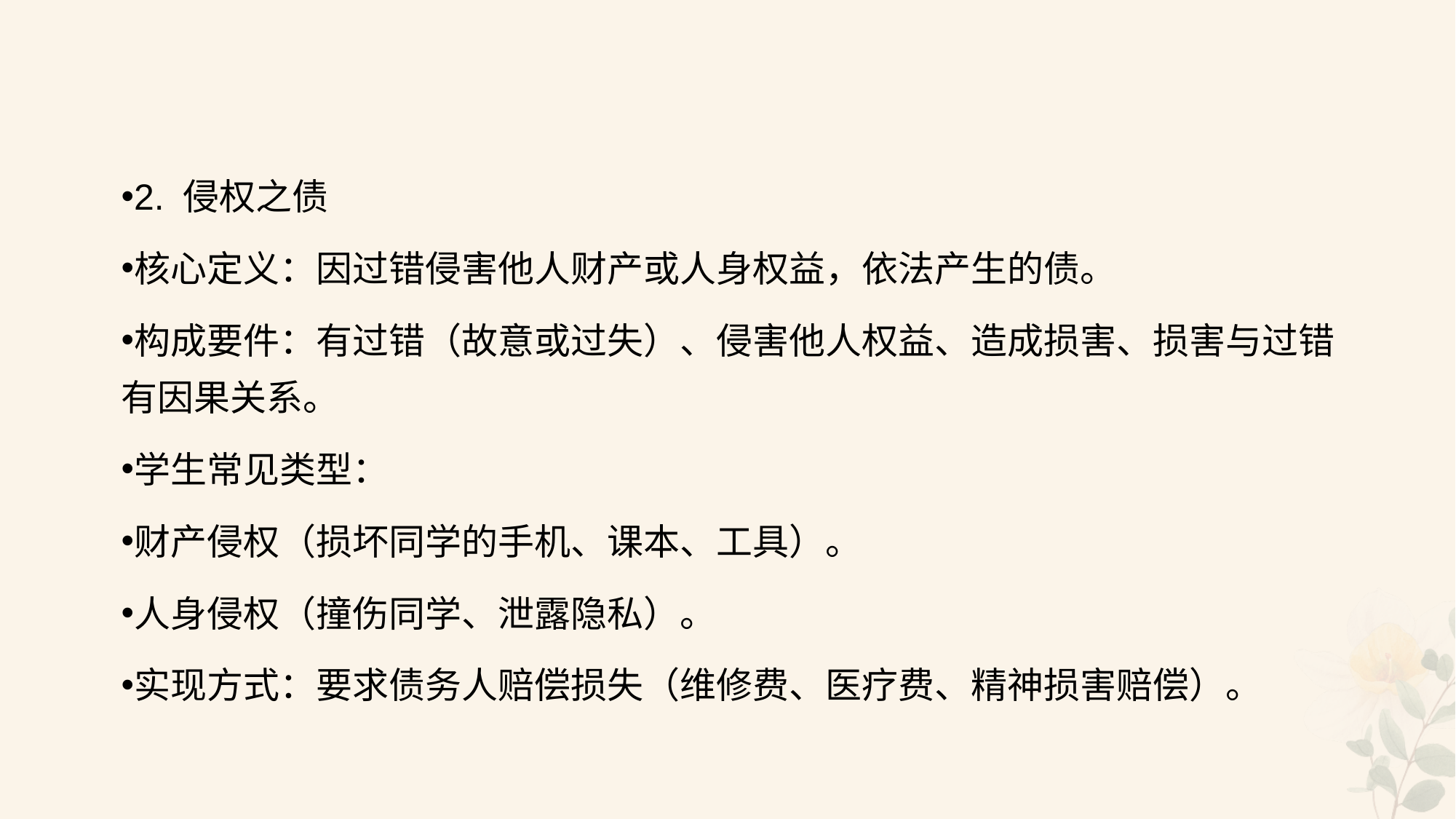

#
2. 侵权之债
核心定义：因过错侵害他人财产或人身权益，依法产生的债。
构成要件：有过错（故意或过失）、侵害他人权益、造成损害、损害与过错有因果关系。
学生常见类型：
财产侵权（损坏同学的手机、课本、工具）。
人身侵权（撞伤同学、泄露隐私）。
实现方式：要求债务人赔偿损失（维修费、医疗费、精神损害赔偿）。